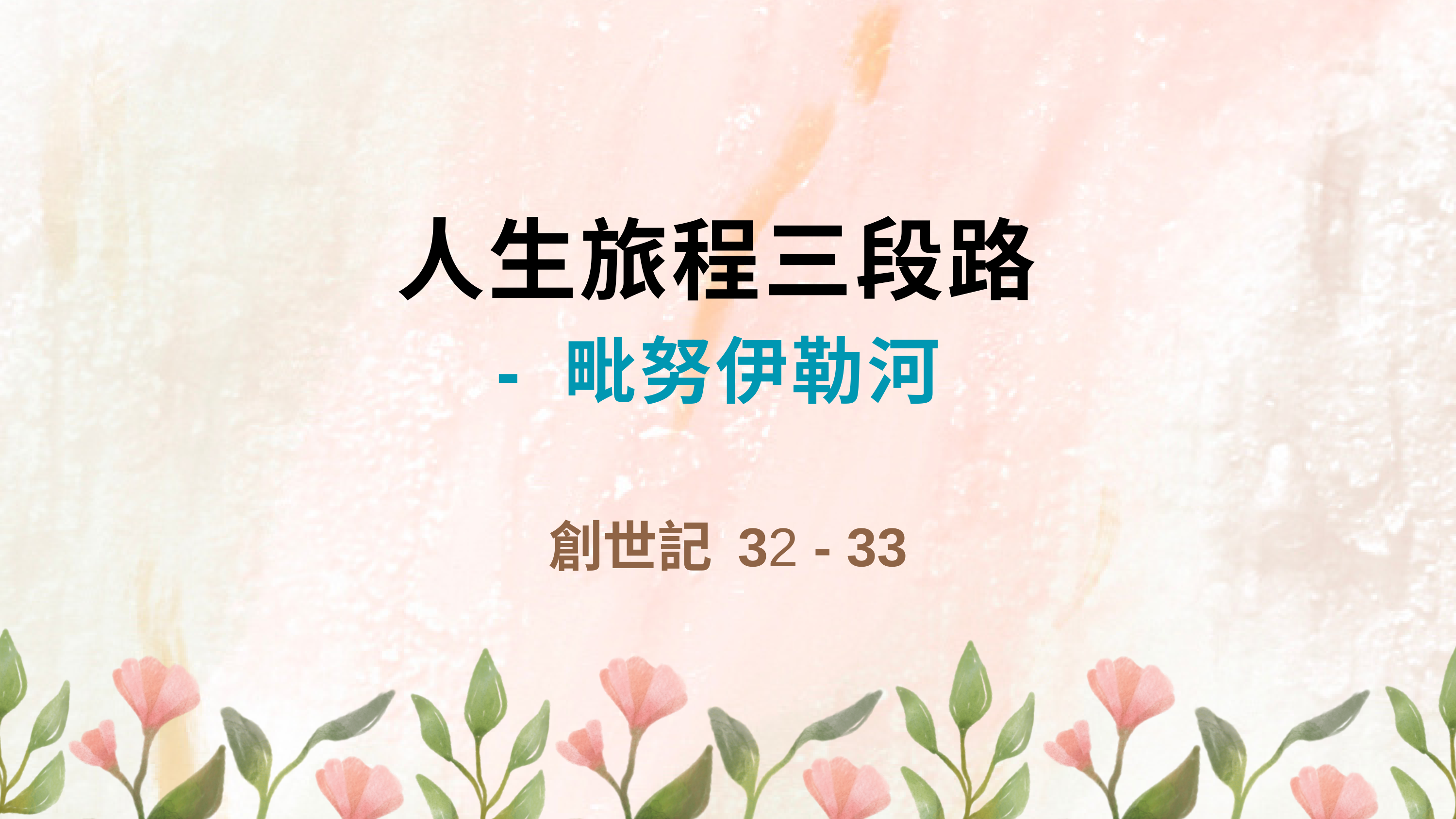

人生旅程三段路
- 毗努伊勒河
創世記 32 - 33